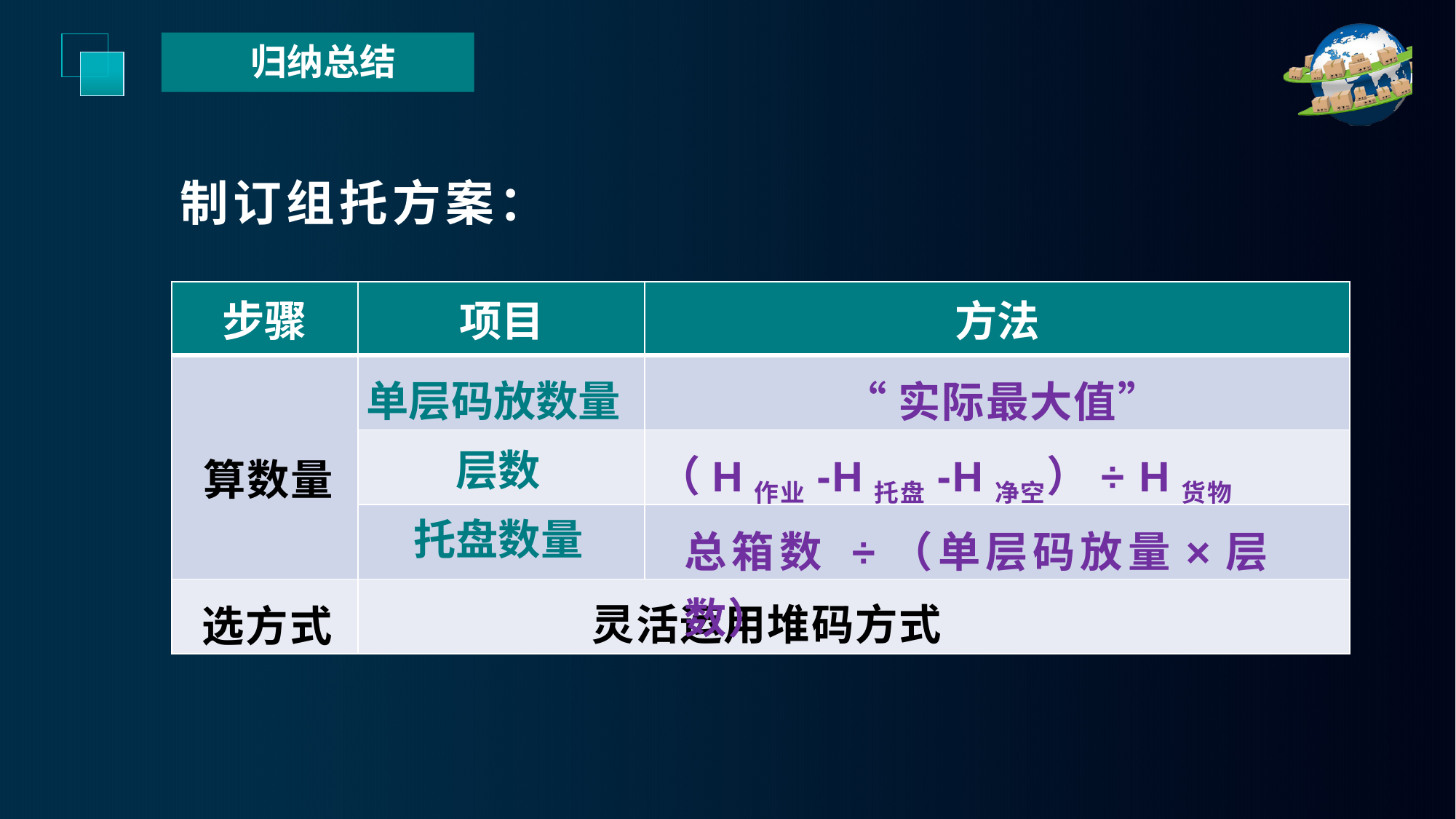

归纳总结
制订组托方案：
| 步骤 | 项目 | 方法 |
| --- | --- | --- |
|  |  |  |
|  |  |  |
|  |  |  |
|  |  |  |
“实际最大值”
单层码放数量
层数
托盘数量
（H作业-H托盘-H净空）÷ H货物
算数量
总箱数 ÷（单层码放量×层数）
灵活运用堆码方式
选方式
延时符